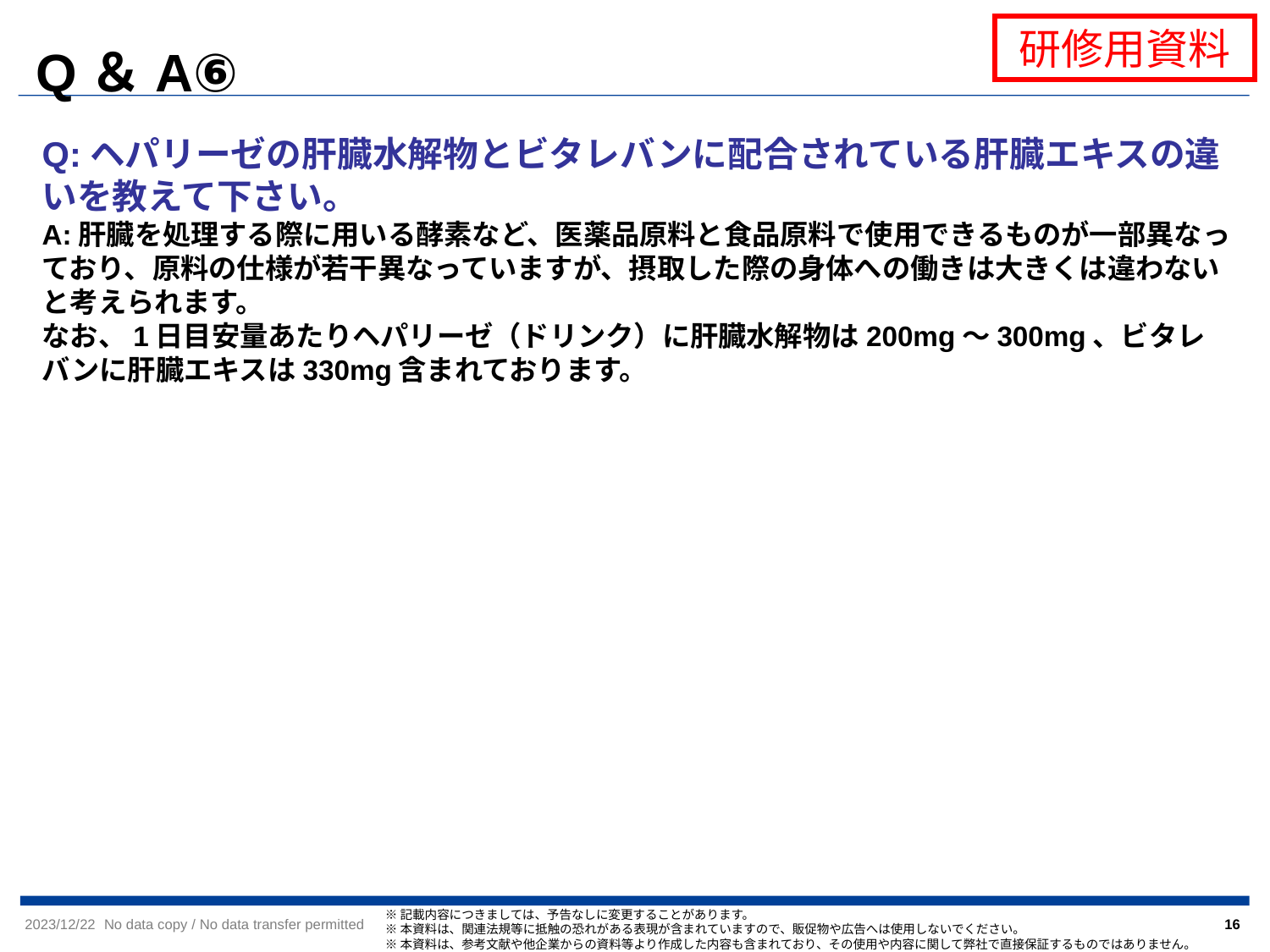

Q＆A⑥
Q:ヘパリーゼの肝臓水解物とビタレバンに配合されている肝臓エキスの違いを教えて下さい。
A:肝臓を処理する際に用いる酵素など、医薬品原料と食品原料で使用できるものが一部異なっており、原料の仕様が若干異なっていますが、摂取した際の身体への働きは大きくは違わないと考えられます。
なお、1日目安量あたりヘパリーゼ（ドリンク）に肝臓水解物は200mg～300mg、ビタレバンに肝臓エキスは330mg含まれております。